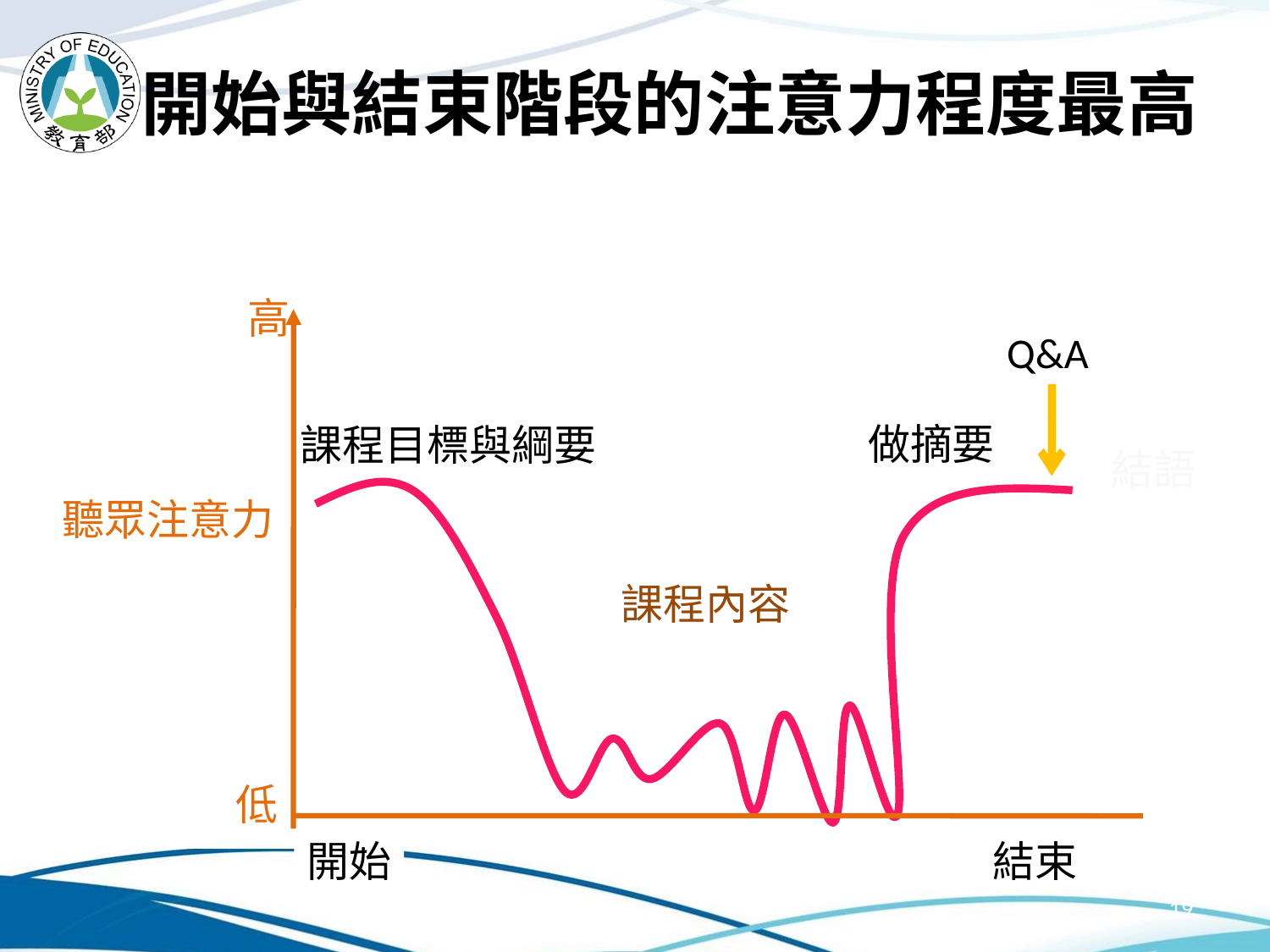

# 開始與結束階段的注意力程度最高
高

Q&A
課程目標與綱要
做摘要

結語
聽眾注意力
課程內容

低

開始
結束
19